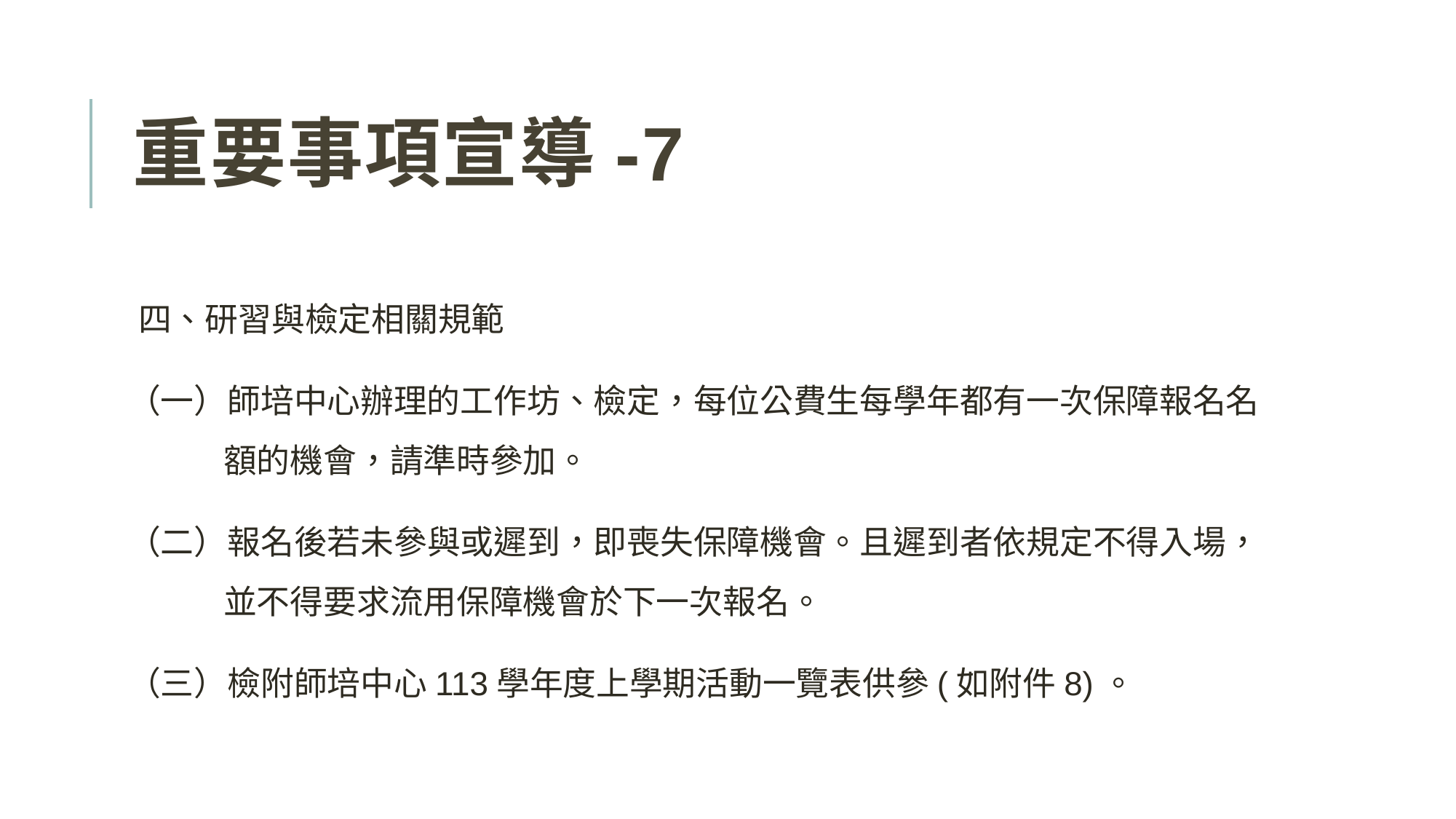

# 重要事項宣導-7
四、研習與檢定相關規範
（一）師培中心辦理的工作坊、檢定，每位公費生每學年都有一次保障報名名額的機會，請準時參加。
（二）報名後若未參與或遲到，即喪失保障機會。且遲到者依規定不得入場，並不得要求流用保障機會於下一次報名。
（三）檢附師培中心113學年度上學期活動一覽表供參(如附件8)。